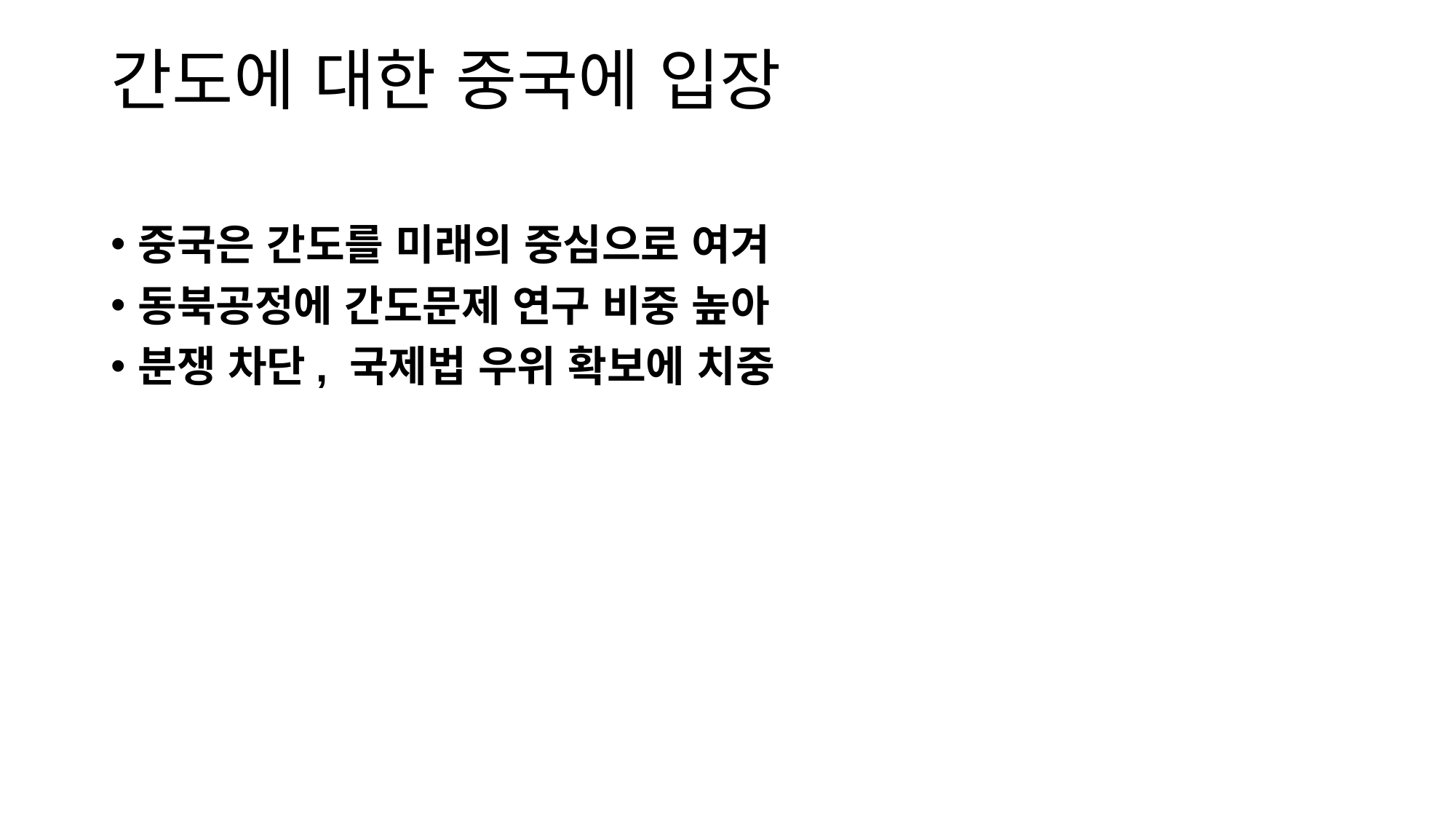

# 간도에 대한 중국에 입장
중국은 간도를 미래의 중심으로 여겨
동북공정에 간도문제 연구 비중 높아
분쟁 차단, 국제법 우위 확보에 치중